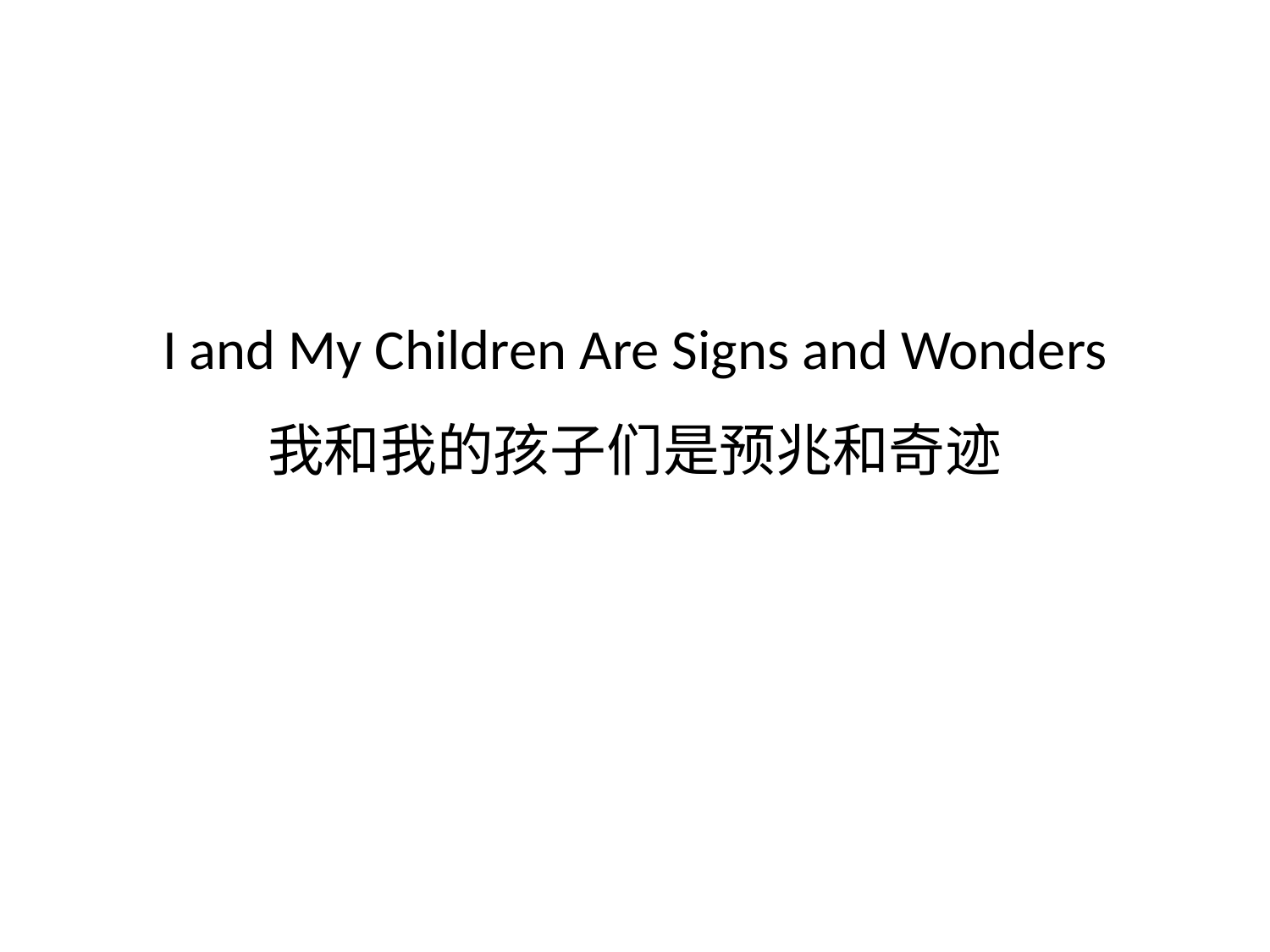

# I and My Children Are Signs and Wonders 我和我的孩子们是预兆和奇迹